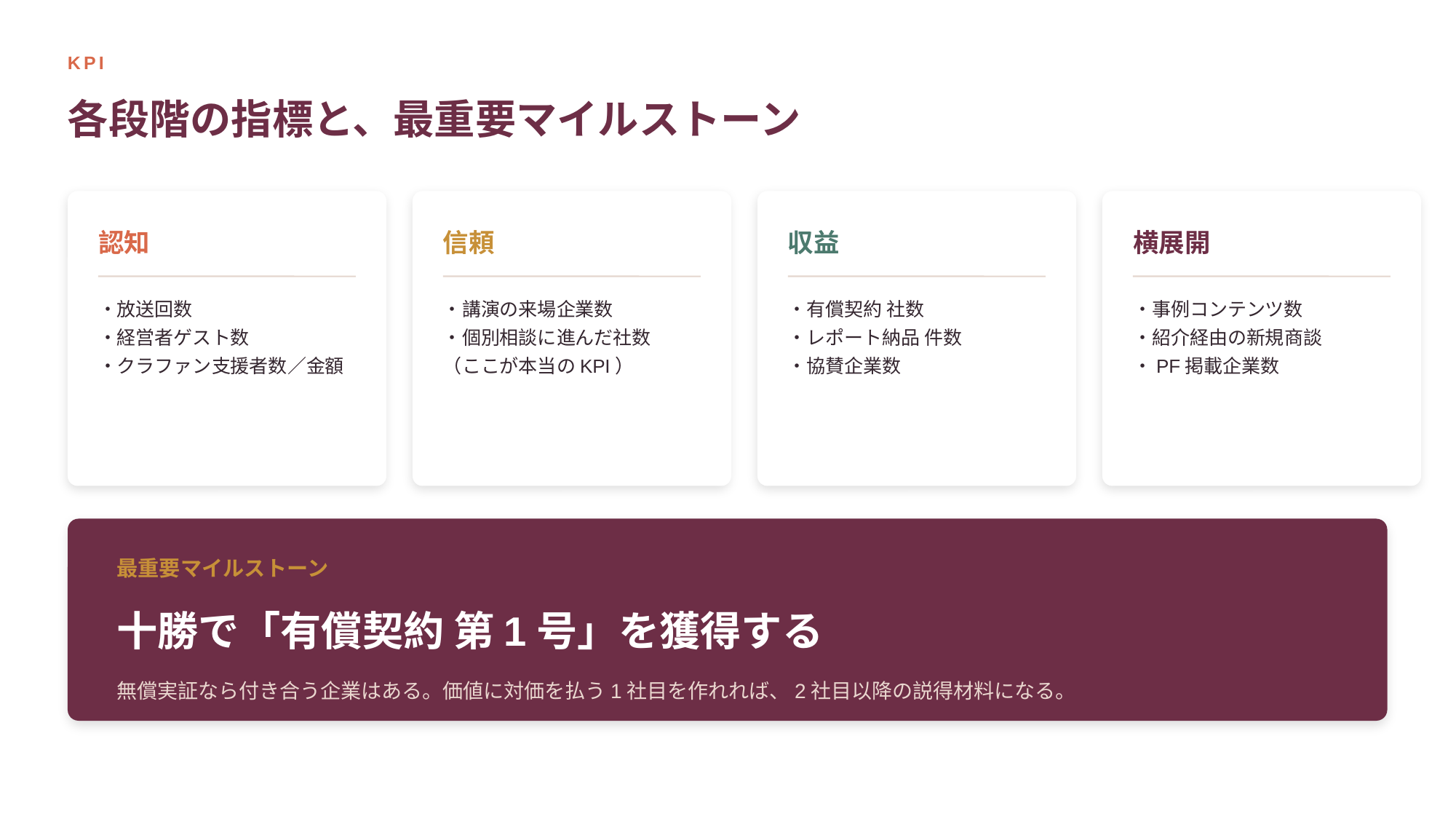

KPI
各段階の指標と、最重要マイルストーン

認知
信頼
収益
横展開

・放送回数
・経営者ゲスト数
・クラファン支援者数／金額
・講演の来場企業数
・個別相談に進んだ社数
（ここが本当のKPI）
・有償契約 社数
・レポート納品 件数
・協賛企業数
・事例コンテンツ数
・紹介経由の新規商談
・PF掲載企業数

最重要マイルストーン
十勝で「有償契約 第1号」を獲得する
無償実証なら付き合う企業はある。価値に対価を払う1社目を作れれば、2社目以降の説得材料になる。